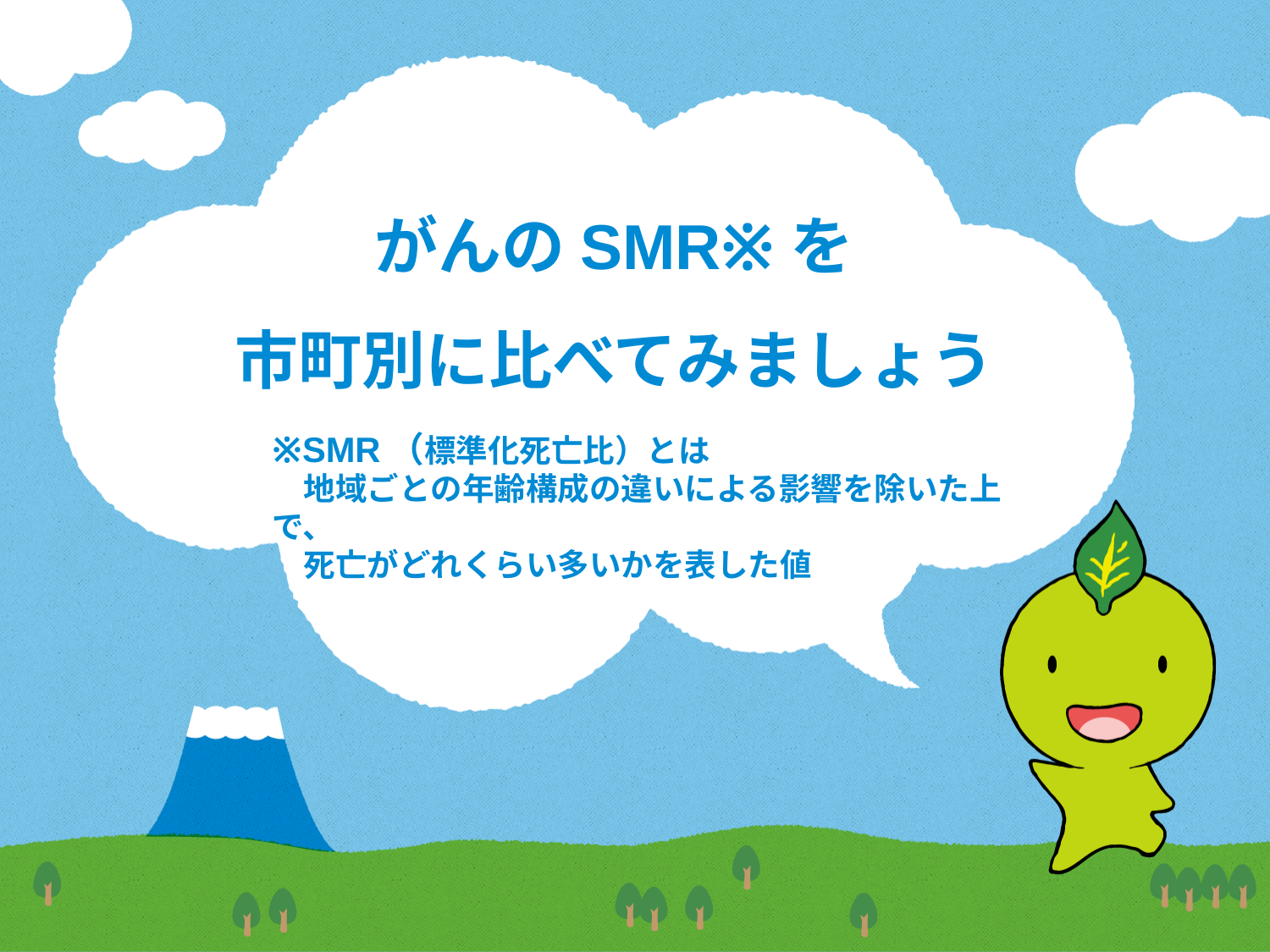

がんのSMR※を
市町別に比べてみましょう
※SMR（標準化死亡比）とは
　地域ごとの年齢構成の違いによる影響を除いた上で、
　死亡がどれくらい多いかを表した値